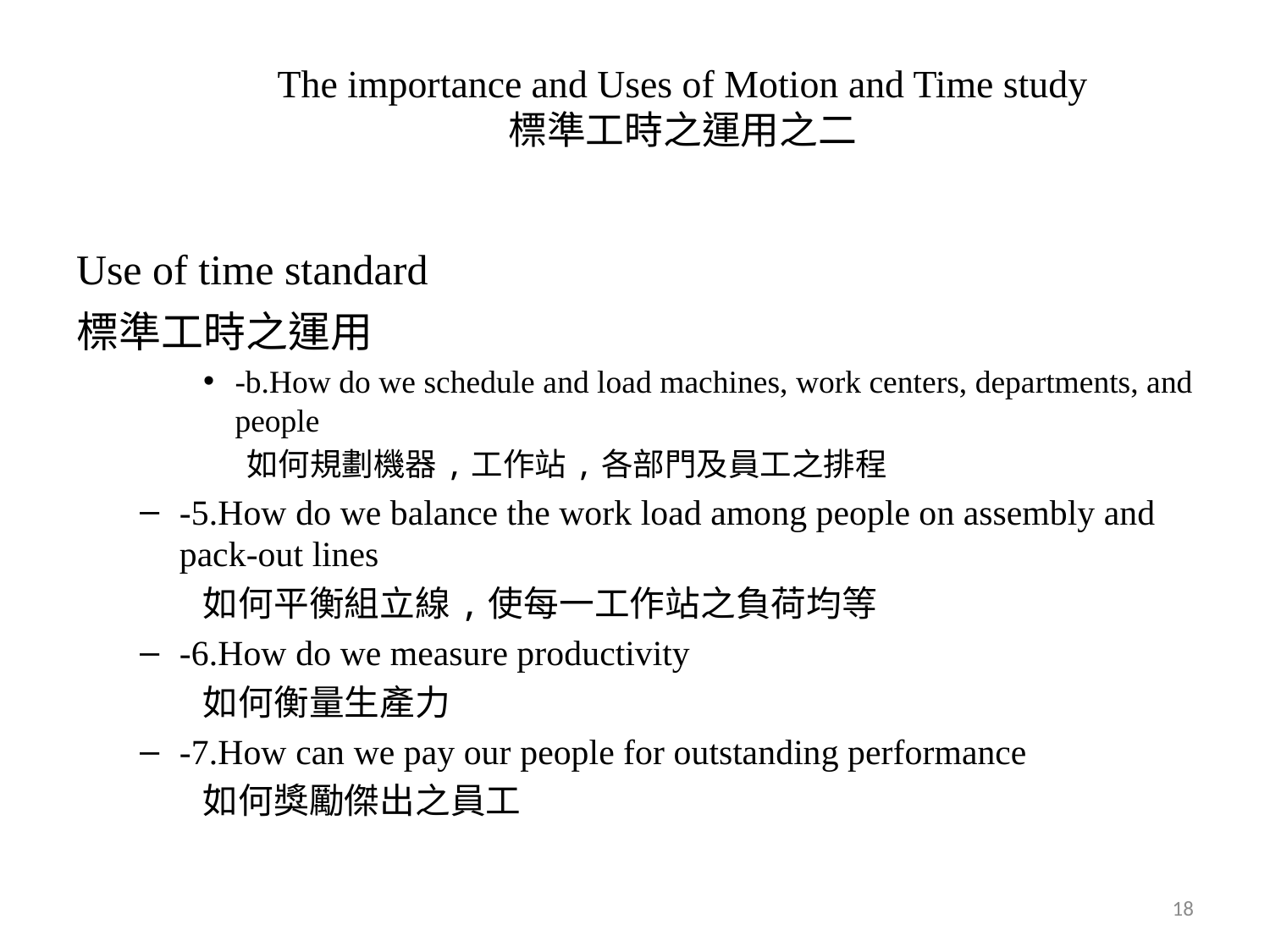

# The importance and Uses of Motion and Time study 標準工時之運用之二
Use of time standard
標準工時之運用
-b.How do we schedule and load machines, work centers, departments, and people
     如何規劃機器,工作站,各部門及員工之排程
-5.How do we balance the work load among people on assembly and pack-out lines
       如何平衡組立線,使每一工作站之負荷均等
-6.How do we measure productivity
       如何衡量生產力
-7.How can we pay our people for outstanding performance
       如何獎勵傑出之員工

18